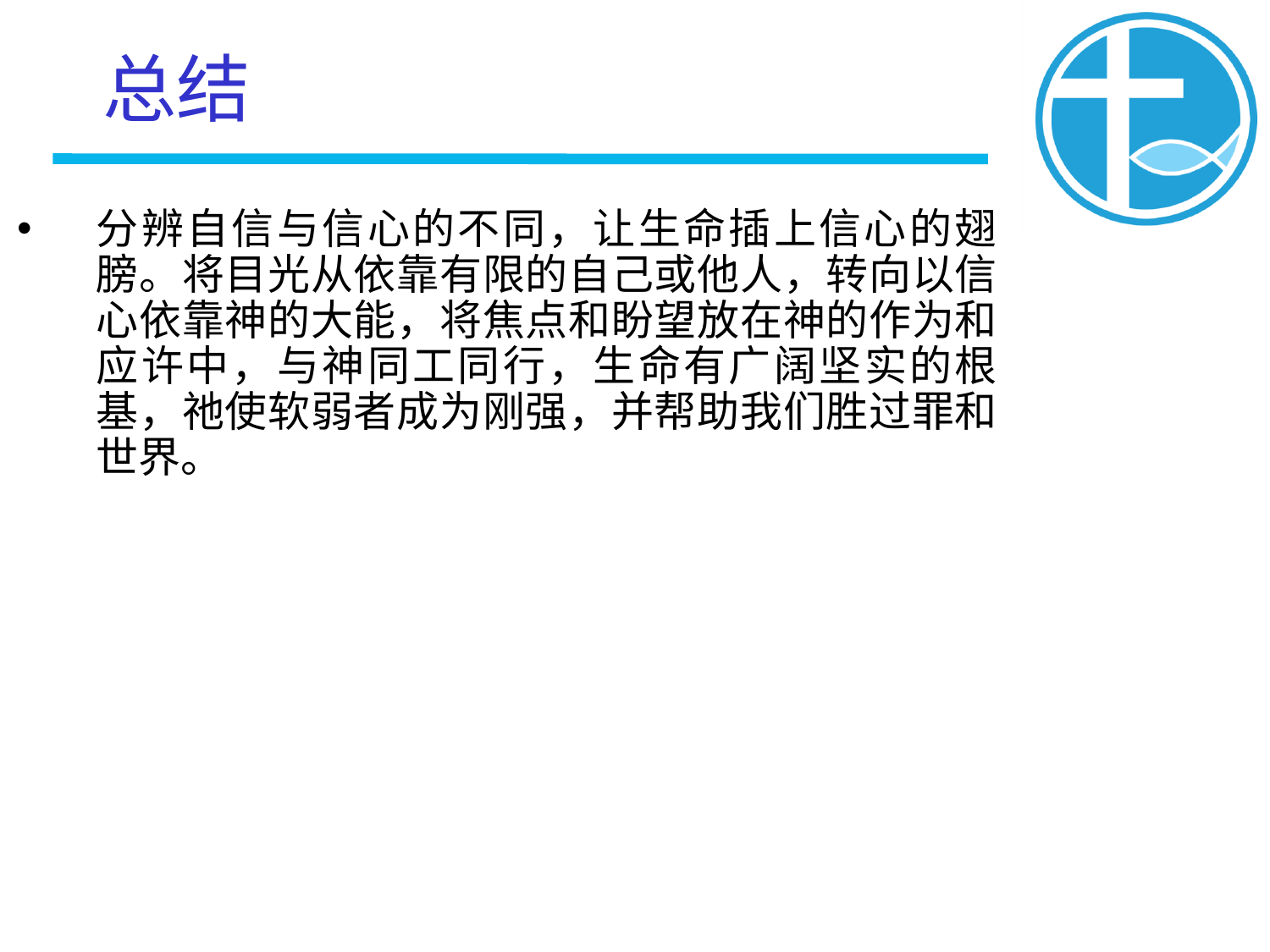

# 总结
分辨自信与信心的不同，让生命插上信心的翅膀。将目光从依靠有限的自己或他人，转向以信心依靠神的大能，将焦点和盼望放在神的作为和应许中，与神同工同行，生命有广阔坚实的根基，祂使软弱者成为刚强，并帮助我们胜过罪和世界。